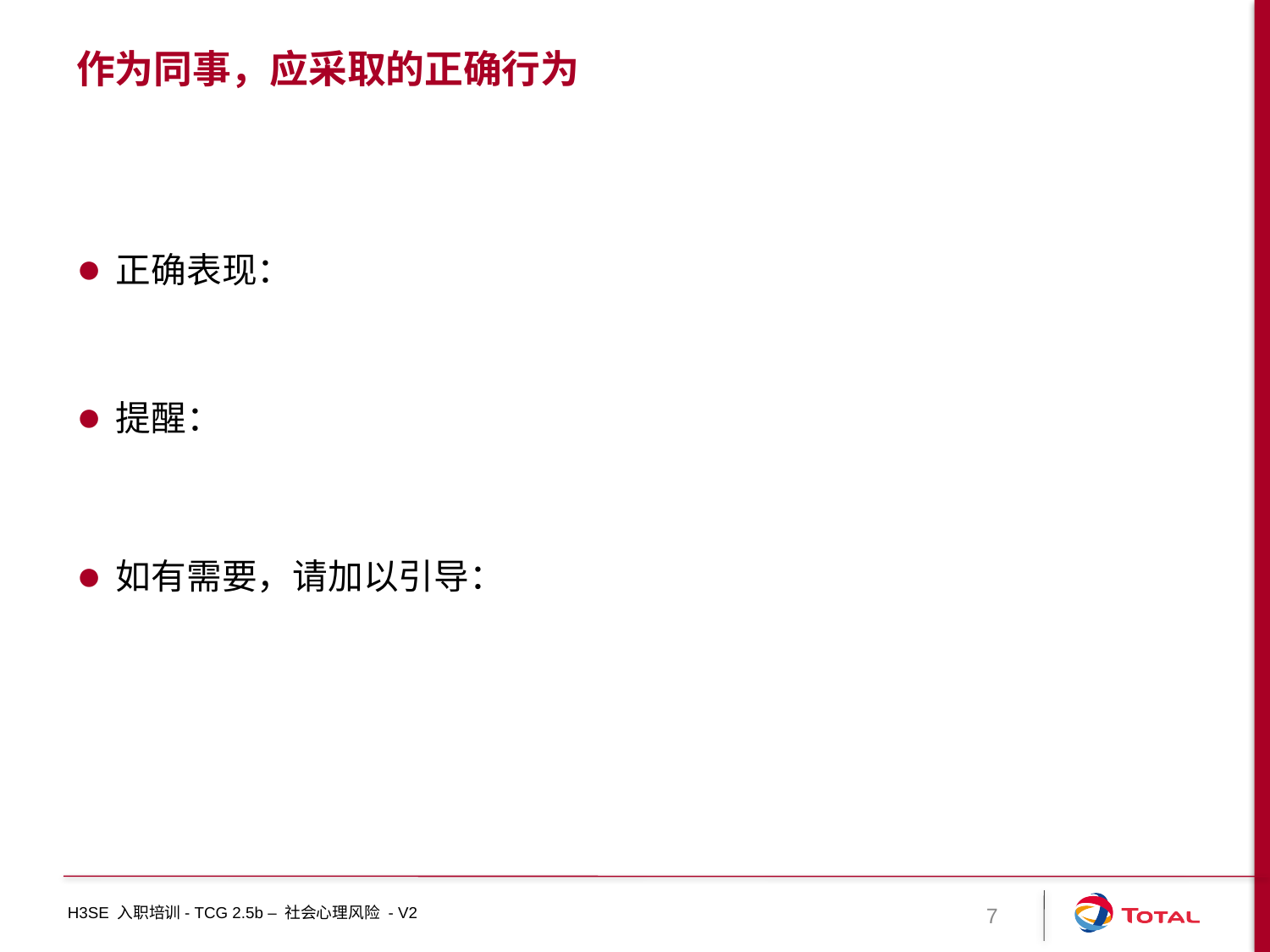

# 作为同事，应采取的正确行为
正确表现：

提醒：

如有需要，请加以引导：
7
H3SE 入职培训- TCG 2.5b – 社会心理风险 - V2